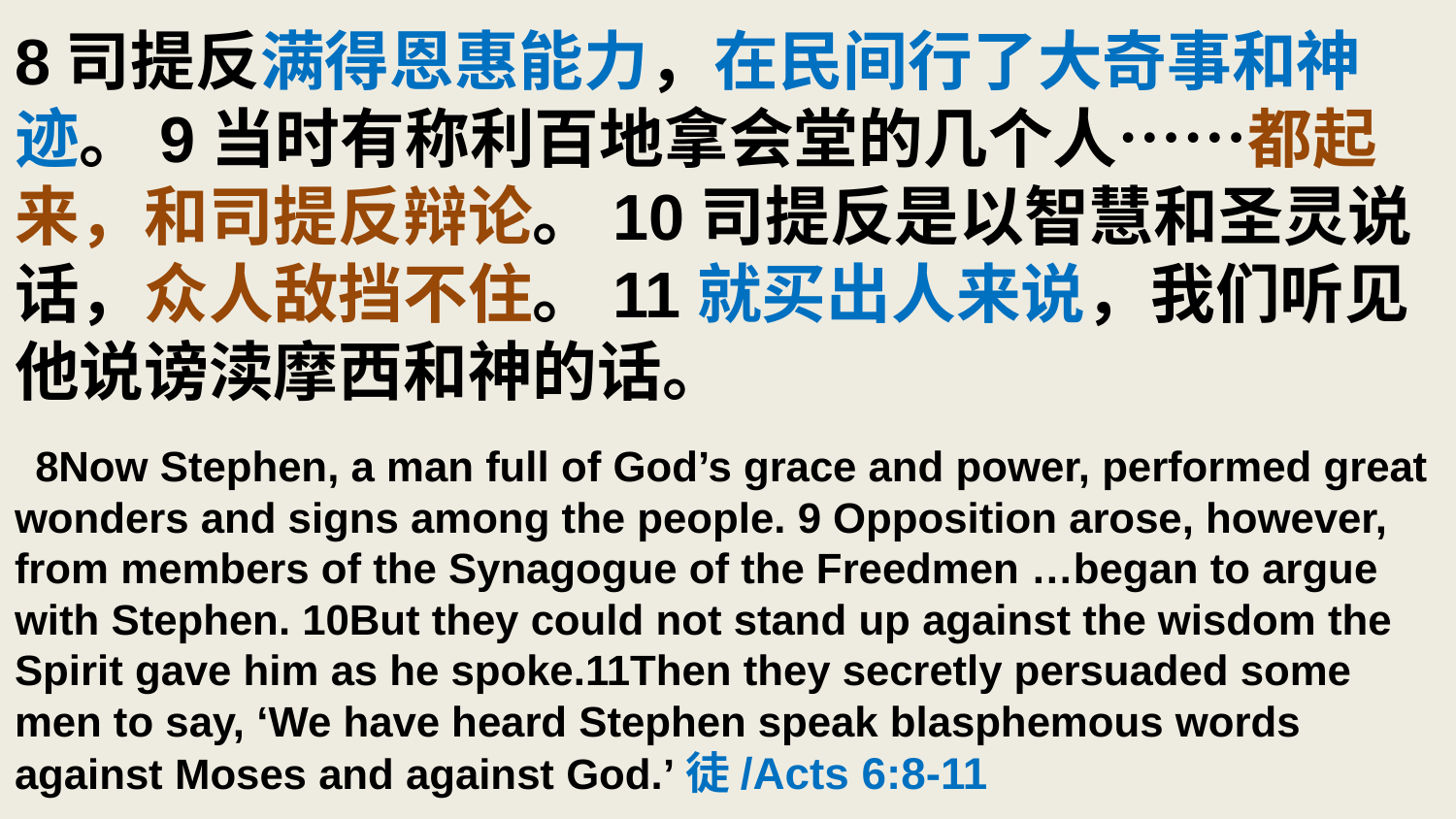

# 8司提反满得恩惠能力，在民间行了大奇事和神迹。9当时有称利百地拿会堂的几个人……都起来，和司提反辩论。10司提反是以智慧和圣灵说话，众人敌挡不住。11就买出人来说，我们听见他说谤渎摩西和神的话。 8Now Stephen, a man full of God’s grace and power, performed great wonders and signs among the people. 9 Opposition arose, however, from members of the Synagogue of the Freedmen …began to argue with Stephen. 10But they could not stand up against the wisdom the Spirit gave him as he spoke.11Then they secretly persuaded some men to say, ‘We have heard Stephen speak blasphemous words against Moses and against God.’徒/Acts 6:8-11